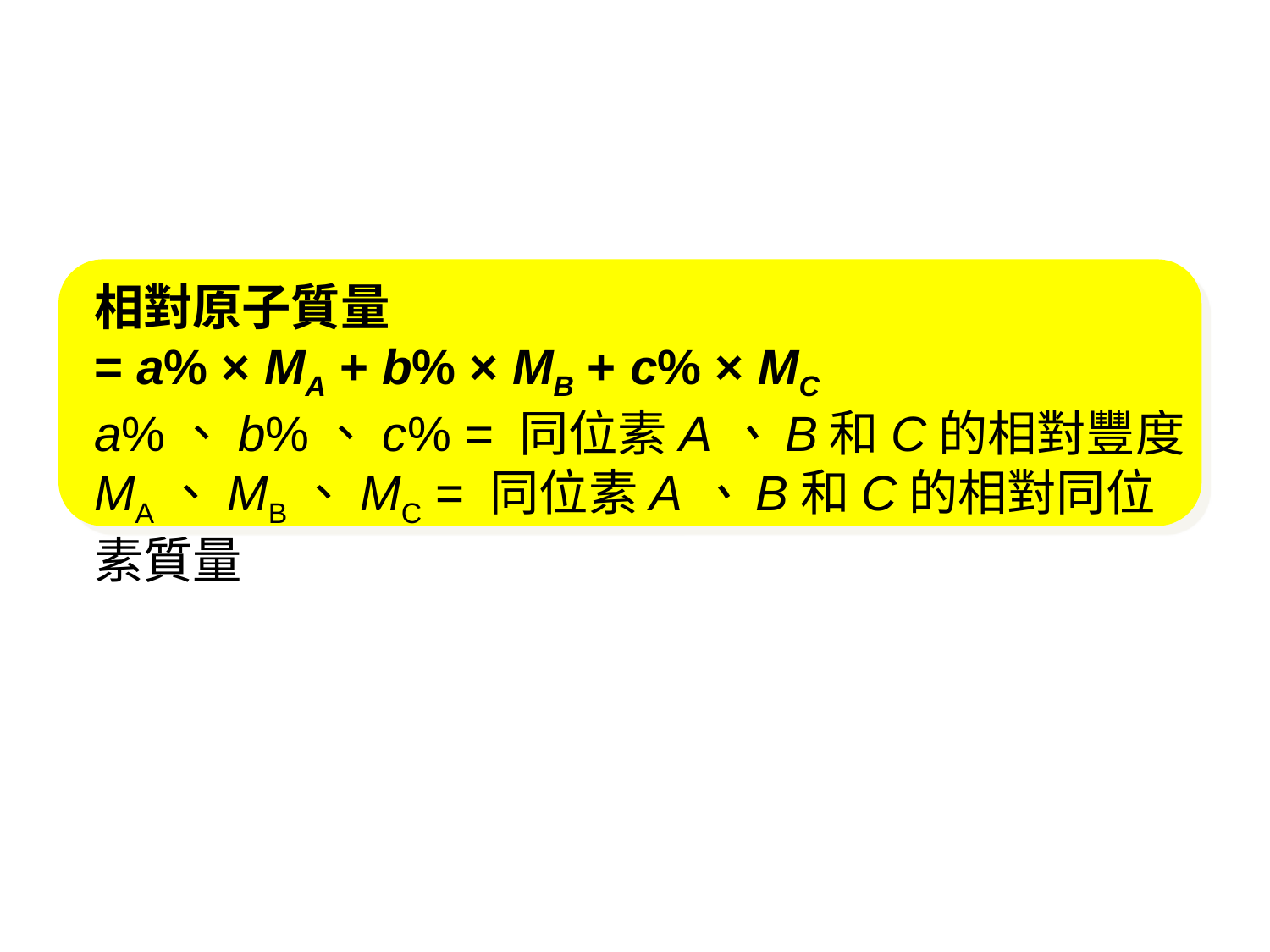

相對原子質量
= a% × MA + b% × MB + c% × MC
a%、b%、c% = 同位素A、B和C的相對豐度
MA、MB、MC = 同位素A、B和C的相對同位素質量